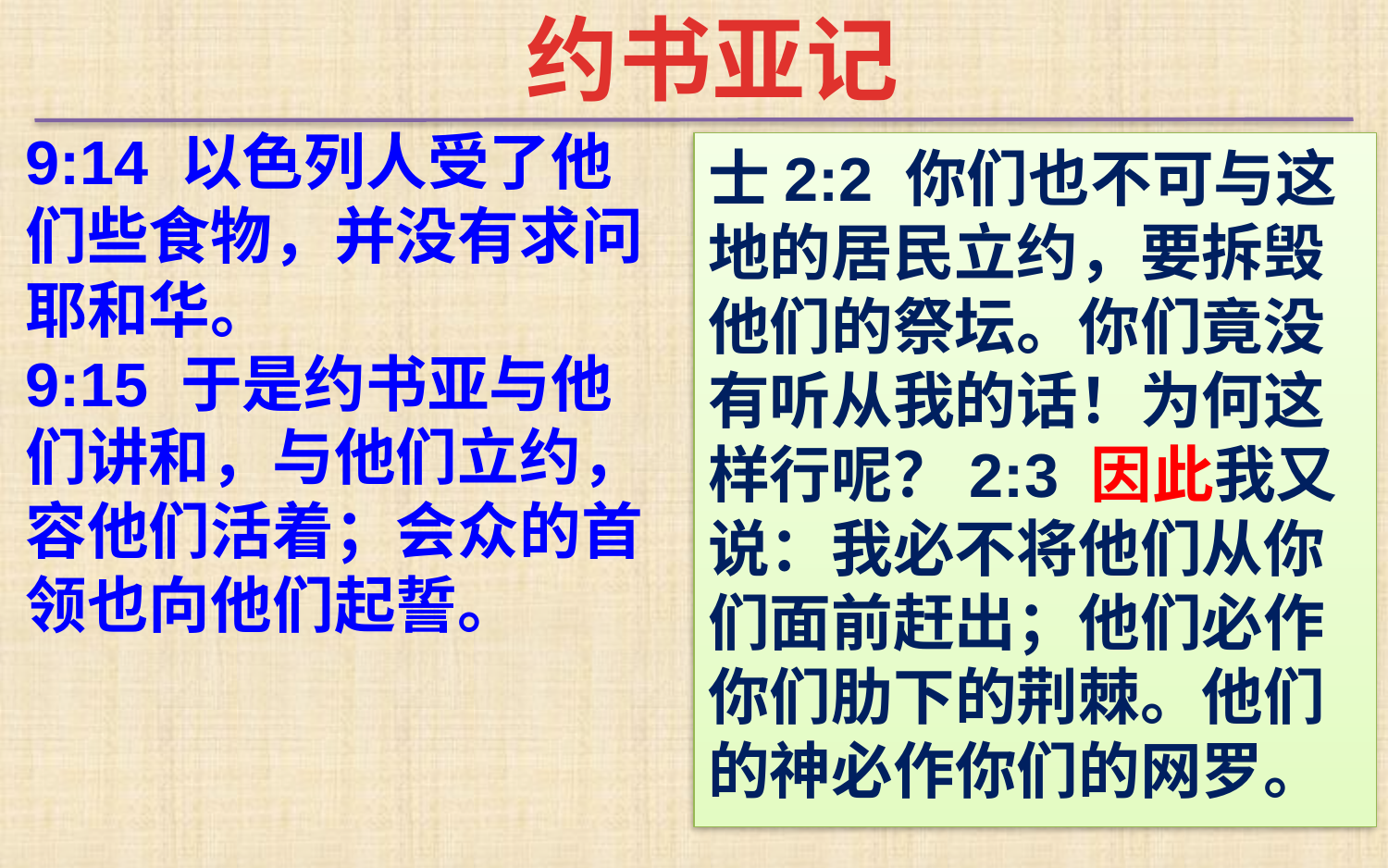

约书亚记
9:14 以色列人受了他们些食物，并没有求问耶和华。
9:15 于是约书亚与他们讲和，与他们立约，容他们活着；会众的首领也向他们起誓。
士2:2 你们也不可与这地的居民立约，要拆毁他们的祭坛。你们竟没有听从我的话！为何这样行呢？2:3 因此我又说：我必不将他们从你们面前赶出；他们必作你们肋下的荆棘。他们的神必作你们的网罗。